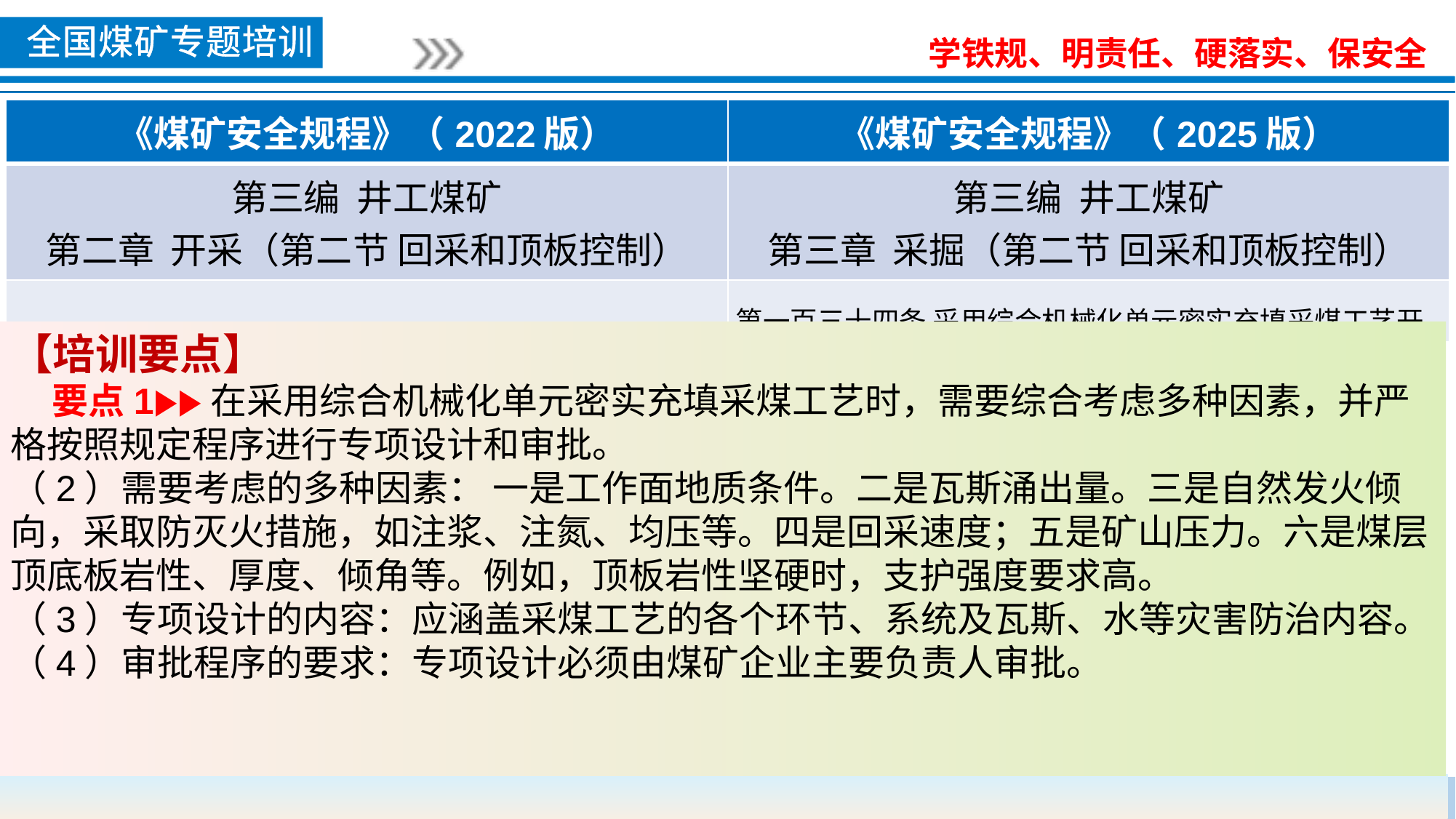

| 《煤矿安全规程》（2022版） | 《煤矿安全规程》（2025版） |
| --- | --- |
| 第三编 井工煤矿 第二章 开采（第二节 回采和顶板控制） | 第三编 井工煤矿 第三章 采掘（第二节 回采和顶板控制） |
| 。 | 第一百三十四条 采用综合机械化单元密实充填采煤工艺开 |
【培训要点】
    要点1▶▶在采用综合机械化单元密实充填采煤工艺时，需要综合考虑多种因素，并严格按照规定程序进行专项设计和审批。
（2）需要考虑的多种因素： 一是工作面地质条件。二是瓦斯涌出量。三是自然发火倾向，采取防灭火措施，如注浆、注氮、均压等。四是回采速度；五是矿山压力。六是煤层顶底板岩性、厚度、倾角等。例如，顶板岩性坚硬时，支护强度要求高。
（3）专项设计的内容：应涵盖采煤工艺的各个环节、系统及瓦斯、水等灾害防治内容。
（4）审批程序的要求：专项设计必须由煤矿企业主要负责人审批。